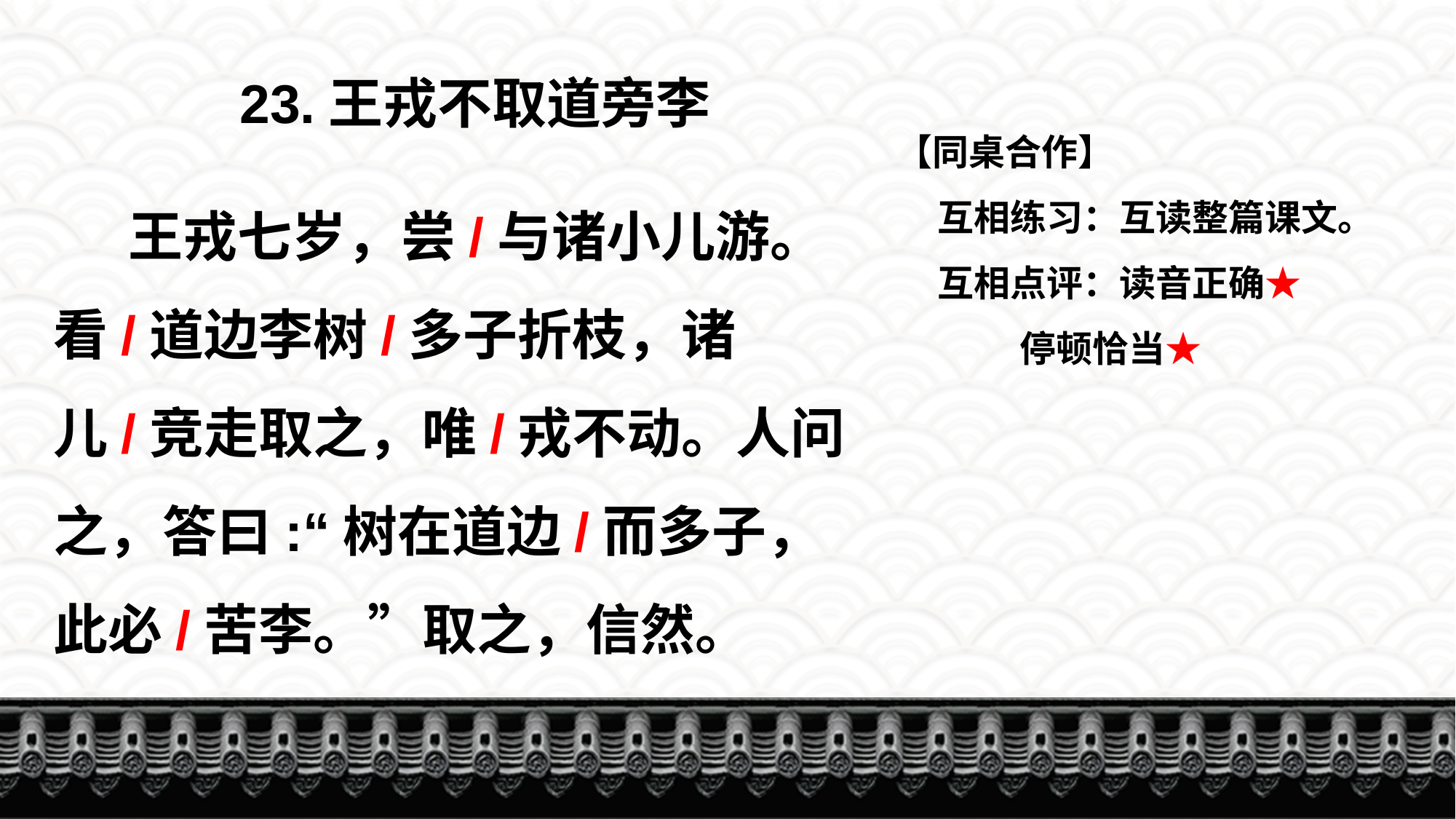

23.王戎不取道旁李
【同桌合作】
    互相练习：互读整篇课文。
    互相点评：读音正确★
              停顿恰当★
     王戎七岁，尝/与诸小儿游。看/道边李树/多子折枝，诸儿/竞走取之，唯/戎不动。人问之，答曰:“树在道边/而多子，此必/苦李。”取之，信然。